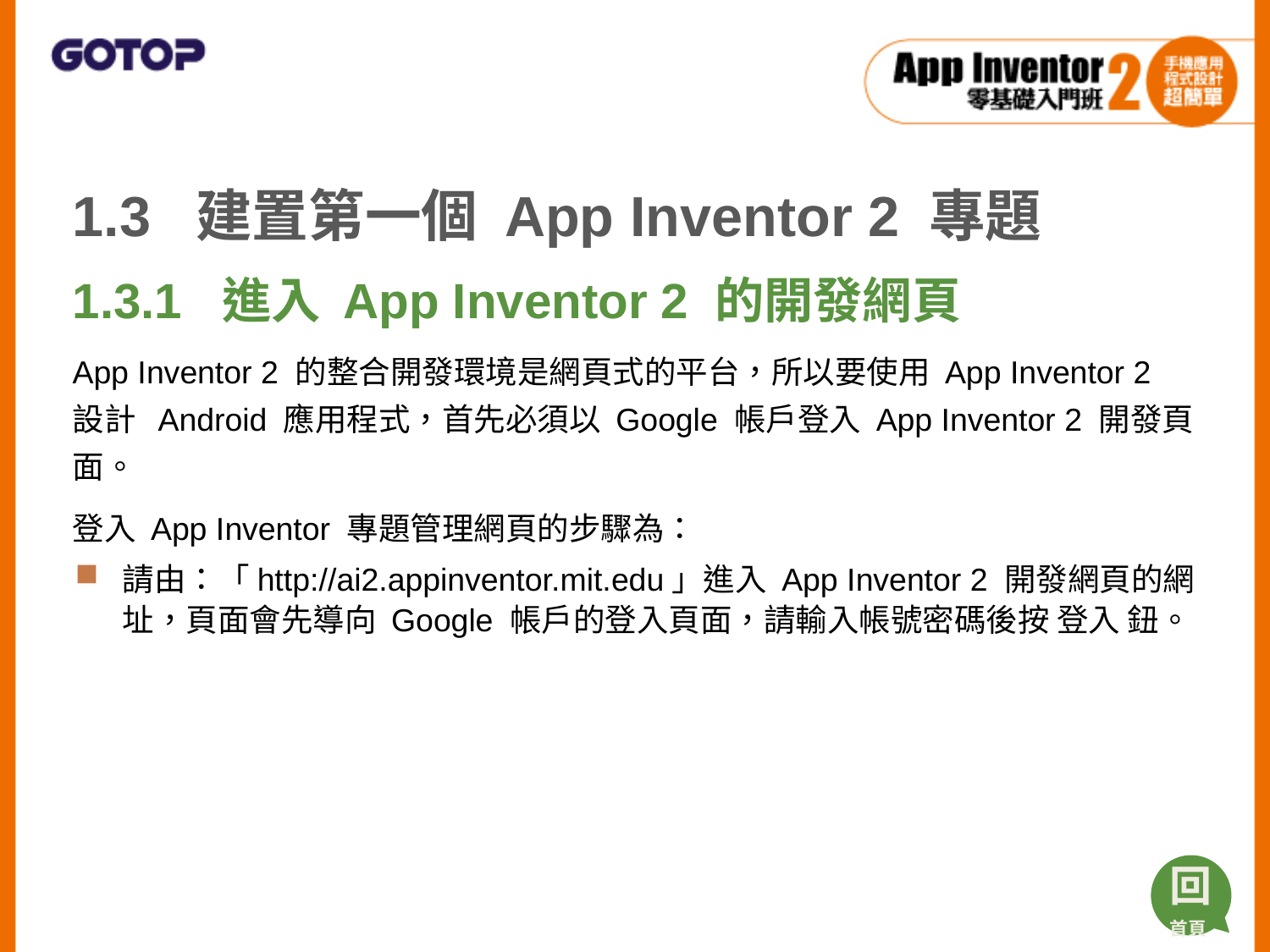

1.3  建置第一個 App Inventor 2 專題
1.3.1  進入 App Inventor 2 的開發網頁
App Inventor 2 的整合開發環境是網頁式的平台，所以要使用 App Inventor 2 設計  Android 應用程式，首先必須以 Google 帳戶登入 App Inventor 2 開發頁面。
登入 App Inventor 專題管理網頁的步驟為：
請由：「http://ai2.appinventor.mit.edu」進入 App Inventor 2 開發網頁的網址，頁面會先導向 Google 帳戶的登入頁面，請輸入帳號密碼後按 登入 鈕。
回
首頁